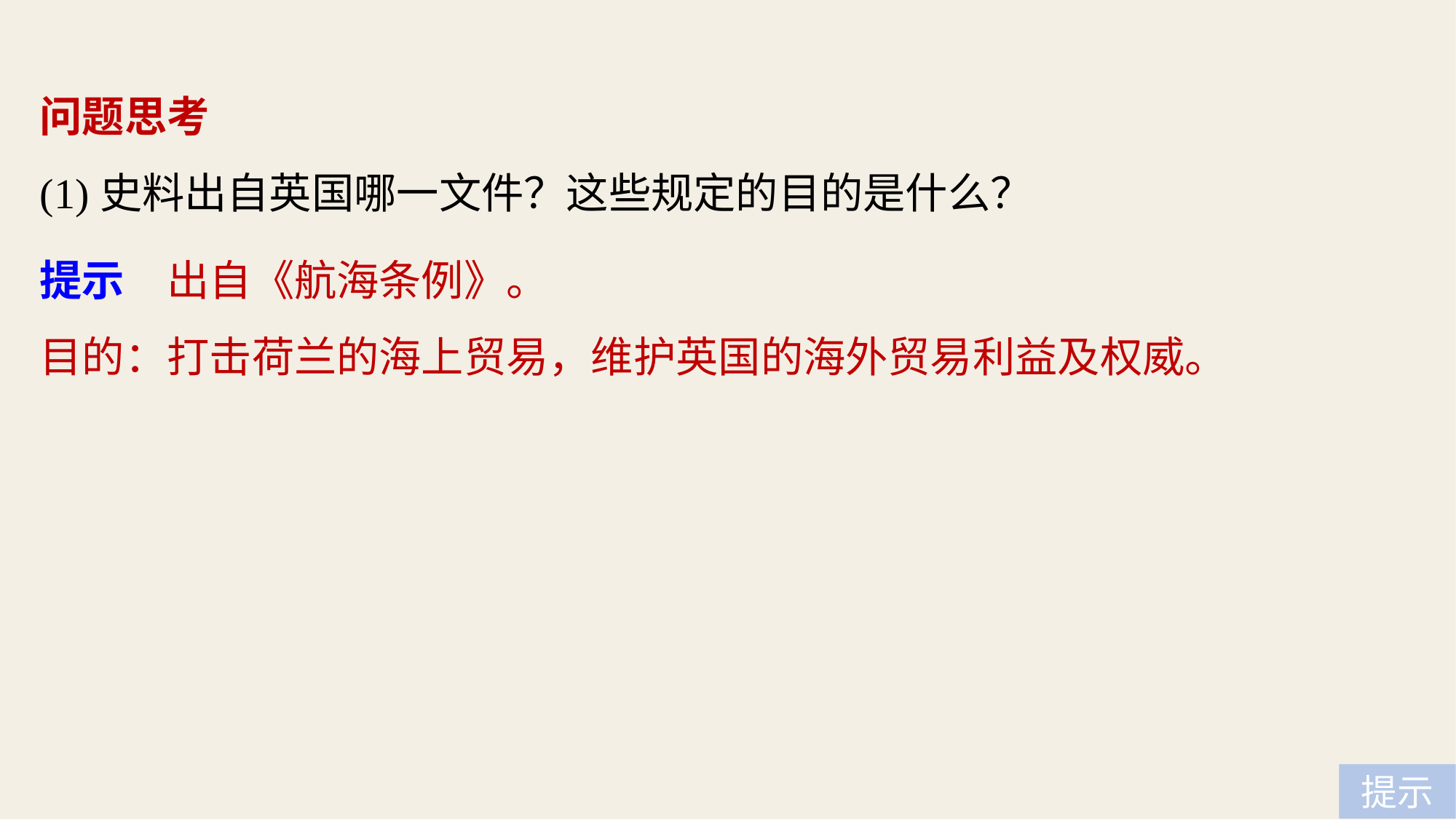

问题思考
(1)史料出自英国哪一文件？这些规定的目的是什么？
提示　出自《航海条例》。
目的：打击荷兰的海上贸易，维护英国的海外贸易利益及权威。
提示